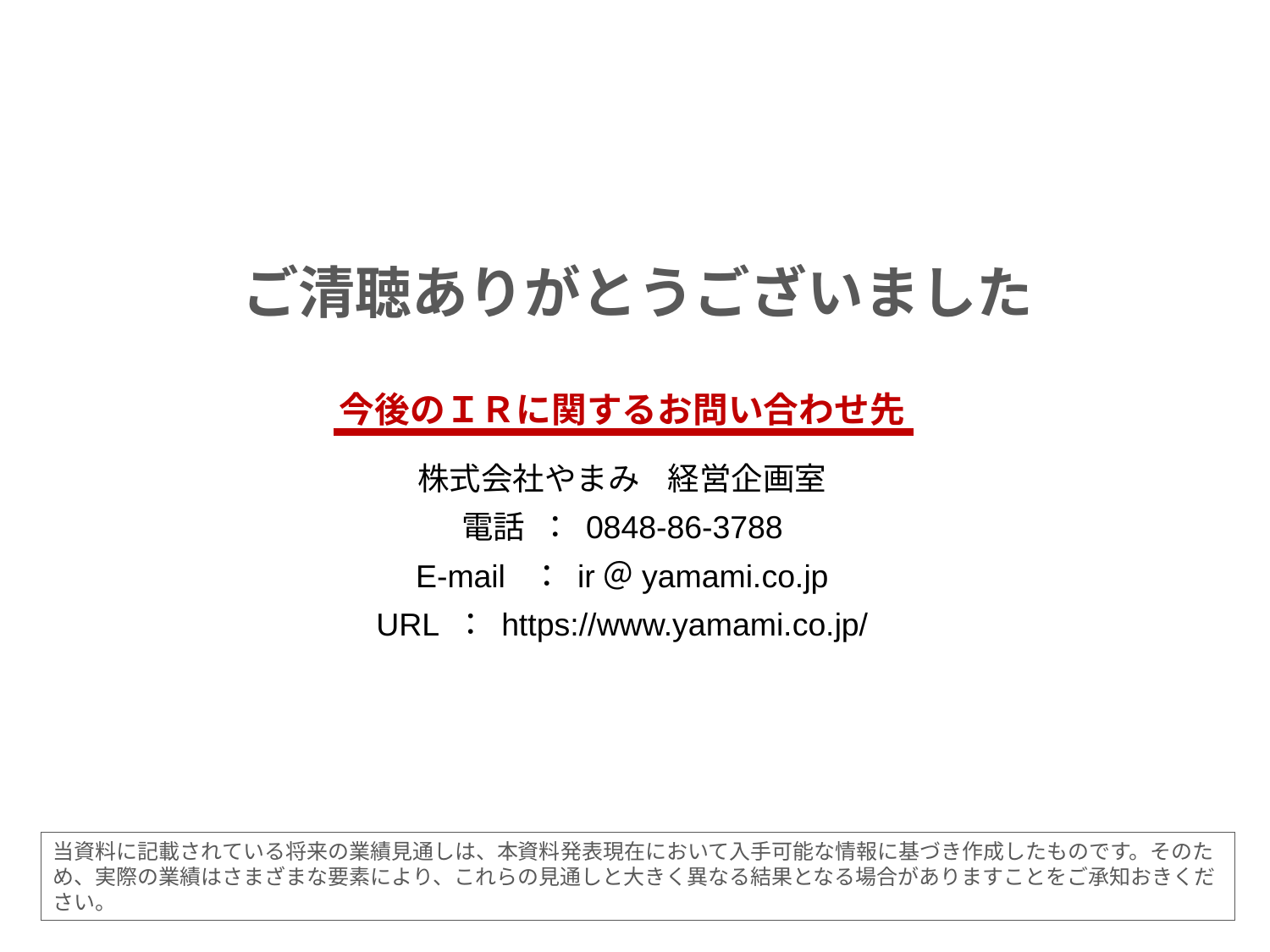

ご清聴ありがとうございました
今後のＩＲに関するお問い合わせ先
株式会社やまみ　経営企画室
電話  ： 0848-86-3788
E-mail  ： ir＠yamami.co.jp
URL ： https://www.yamami.co.jp/
当資料に記載されている将来の業績見通しは、本資料発表現在において入手可能な情報に基づき作成したものです。そのため、実際の業績はさまざまな要素により、これらの見通しと大きく異なる結果となる場合がありますことをご承知おきください。